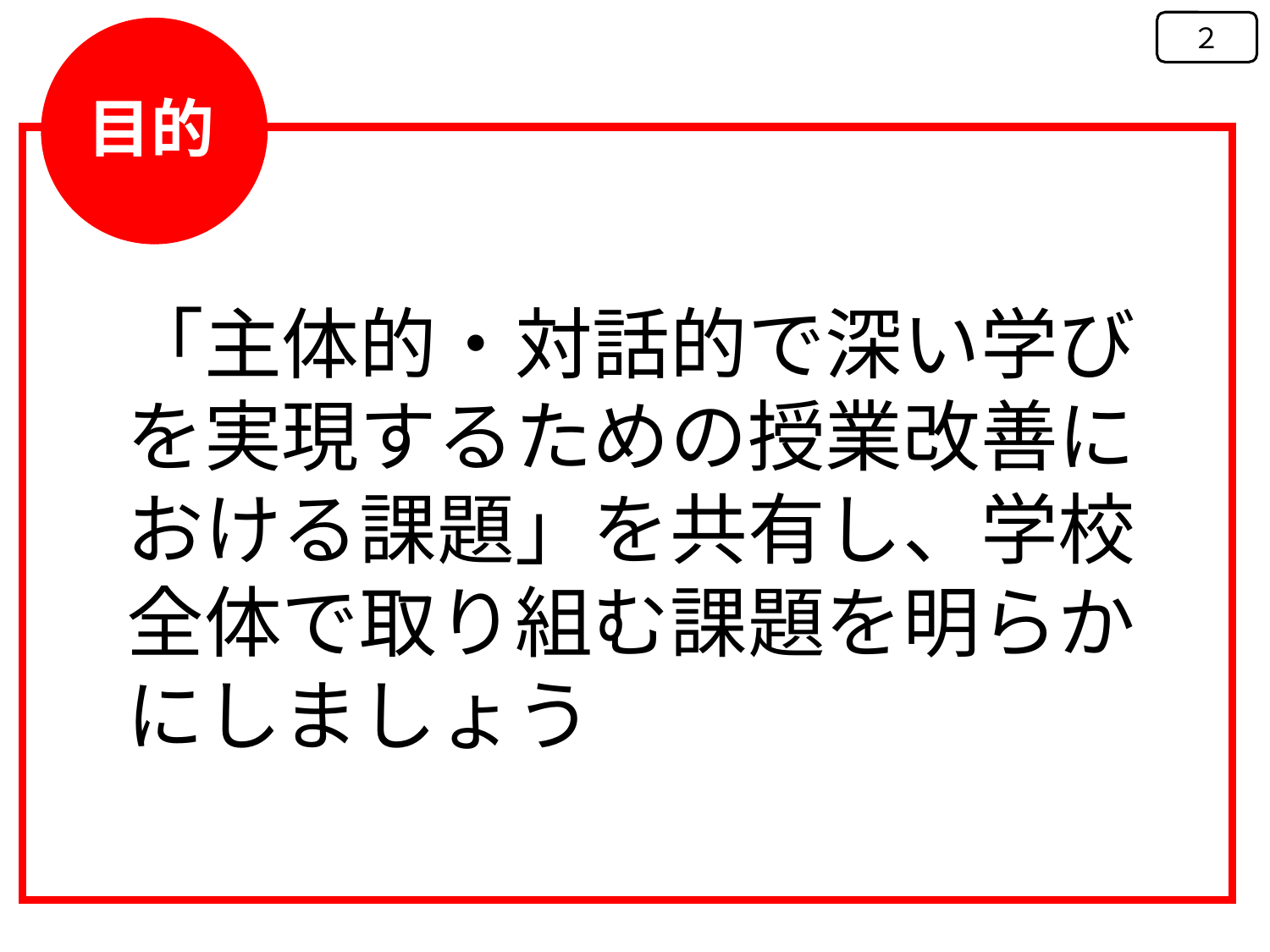

２

目的

「主体的・対話的で深い学びを実現するための授業改善における課題」を共有し、学校全体で取り組む課題を明らかにしましょう